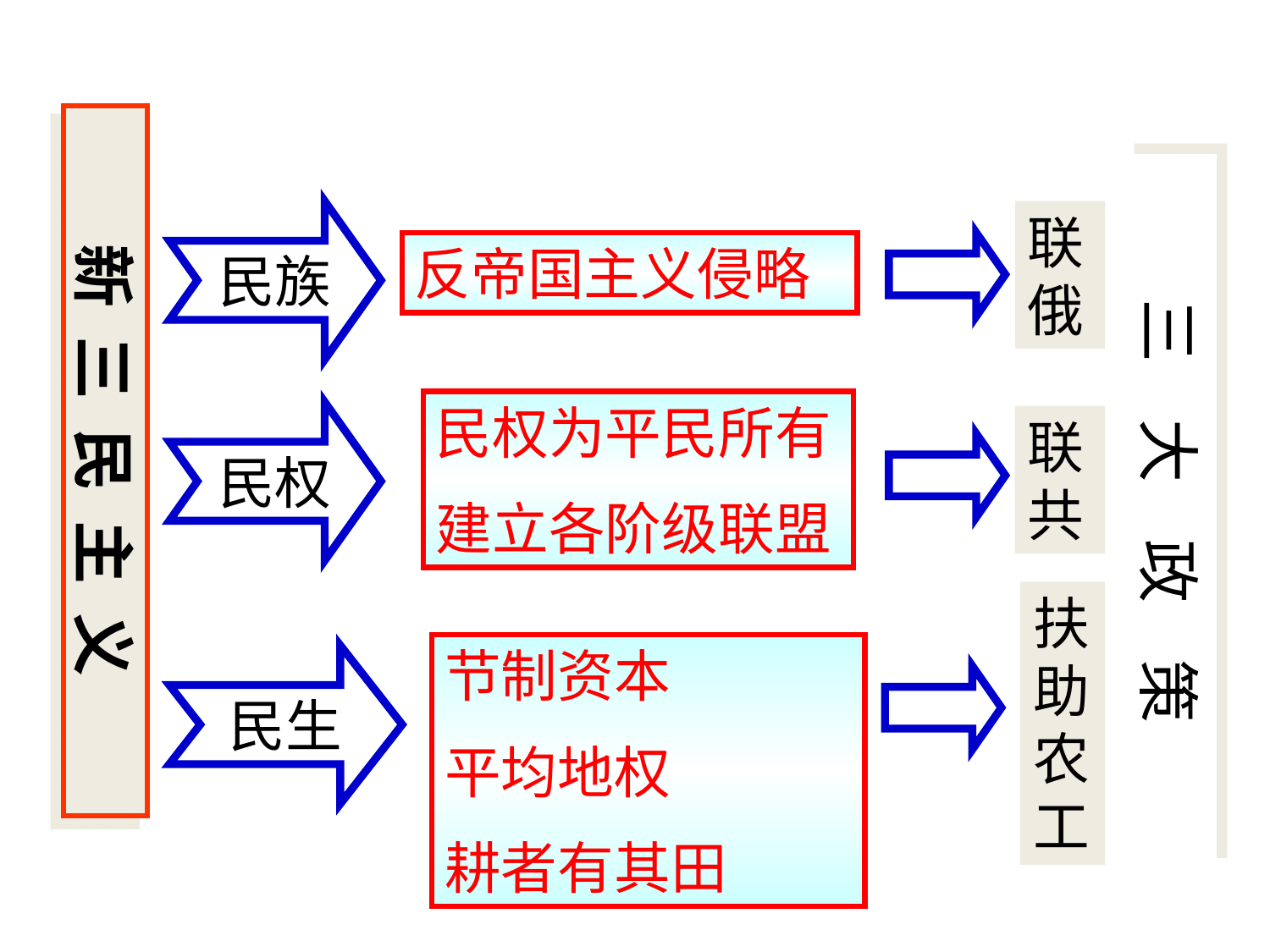

新  三  民  主  义
三    大    政    策
民族
联俄
反帝国主义侵略

民权为平民所有
建立各阶级联盟
民权
联共

扶助农工
节制资本
平均地权
耕者有其田
民生